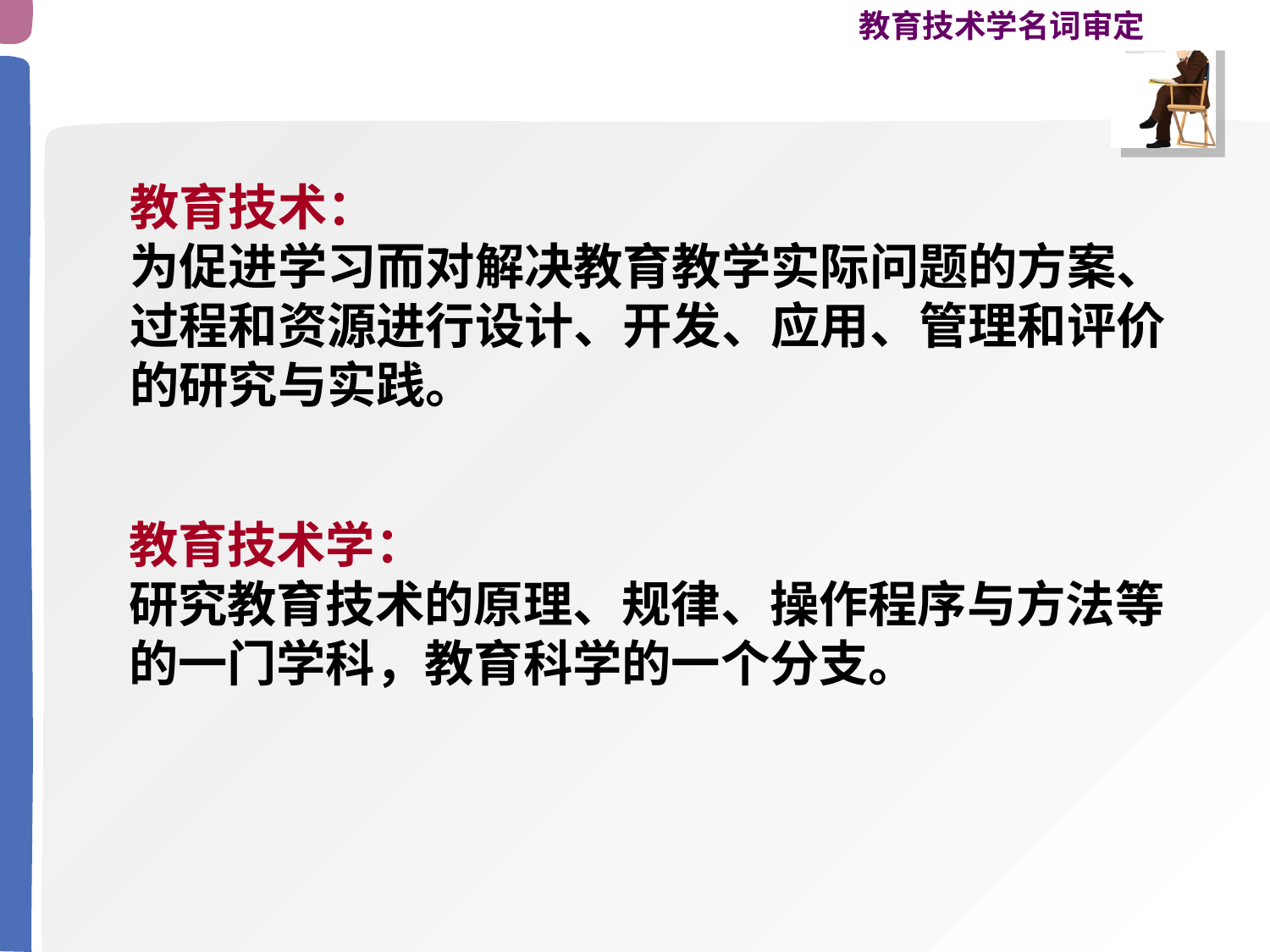

教育技术学名词审定
教育技术：
为促进学习而对解决教育教学实际问题的方案、
过程和资源进行设计、开发、应用、管理和评价
的研究与实践。
教育技术学：
研究教育技术的原理、规律、操作程序与方法等的一门学科，教育科学的一个分支。